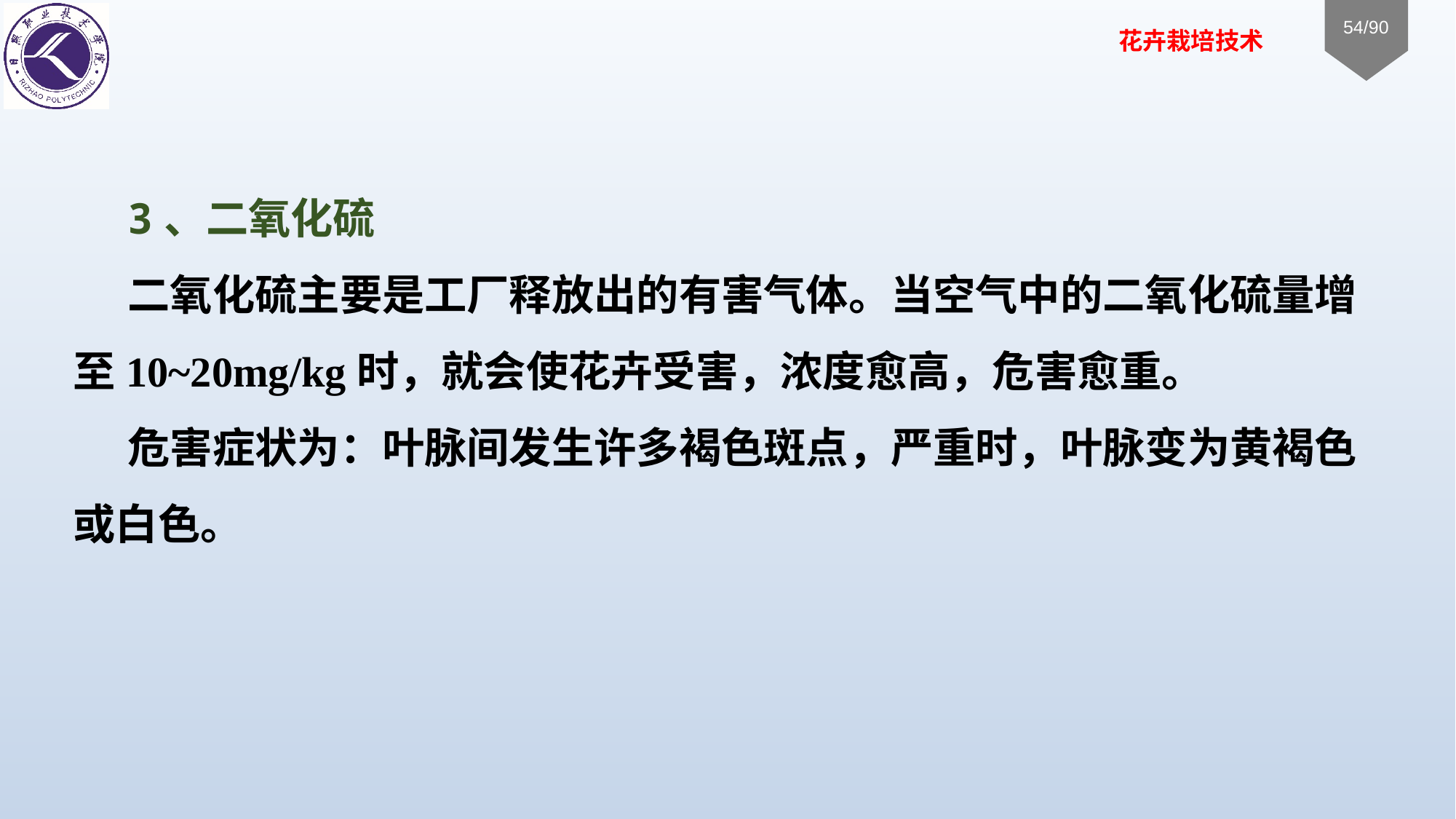

3、二氧化硫
二氧化硫主要是工厂释放出的有害气体。当空气中的二氧化硫量增至10~20mg/kg时，就会使花卉受害，浓度愈高，危害愈重。
危害症状为：叶脉间发生许多褐色斑点，严重时，叶脉变为黄褐色或白色。